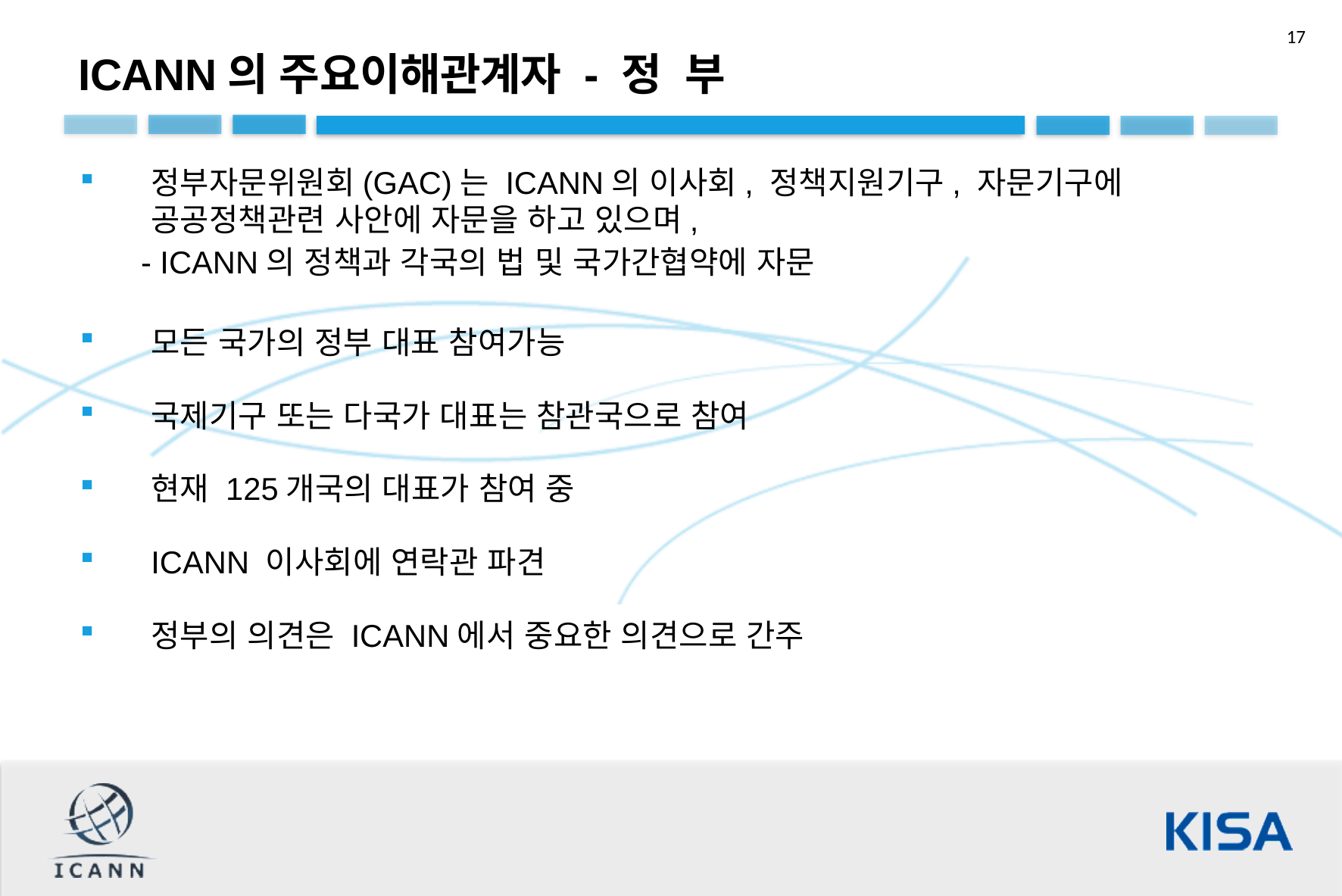

ICANN의 주요이해관계자 - 정  부
정부자문위원회(GAC)는 ICANN의 이사회, 정책지원기구, 자문기구에 공공정책관련 사안에 자문을 하고 있으며,
       - ICANN의 정책과 각국의 법 및 국가간협약에 자문

모든 국가의 정부 대표 참여가능

국제기구 또는 다국가 대표는 참관국으로 참여

현재 125개국의 대표가 참여 중

ICANN 이사회에 연락관 파견

정부의 의견은 ICANN에서 중요한 의견으로 간주